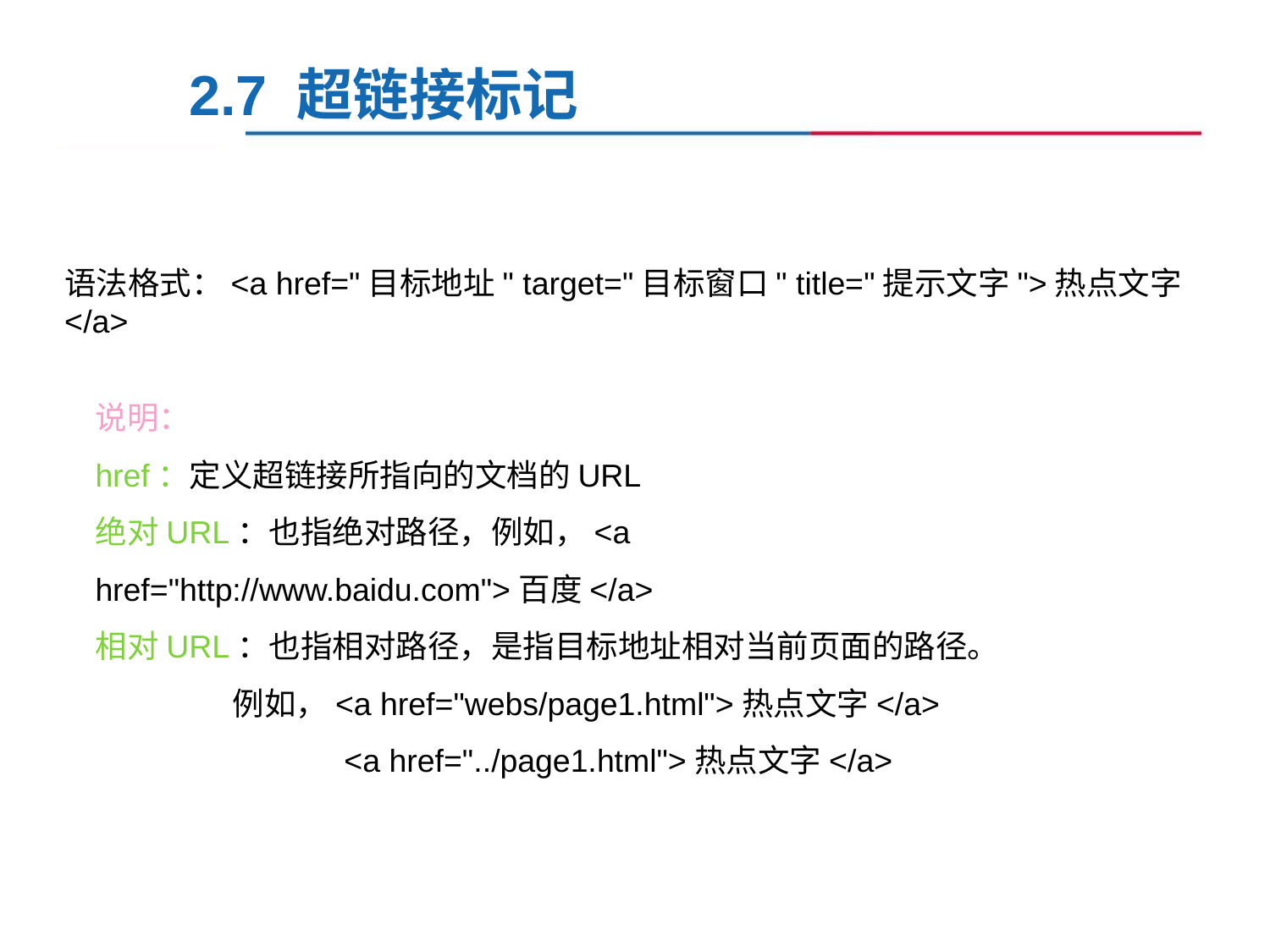

2.7 超链接标记

语法格式：<a href="目标地址" target="目标窗口" title="提示文字">热点文字</a>
说明：
href：定义超链接所指向的文档的URL
绝对URL：也指绝对路径，例如，<a href="http://www.baidu.com">百度</a>
相对URL：也指相对路径，是指目标地址相对当前页面的路径。
                  例如，<a href="webs/page1.html">热点文字</a>
                            <a href="../page1.html">热点文字</a>

59